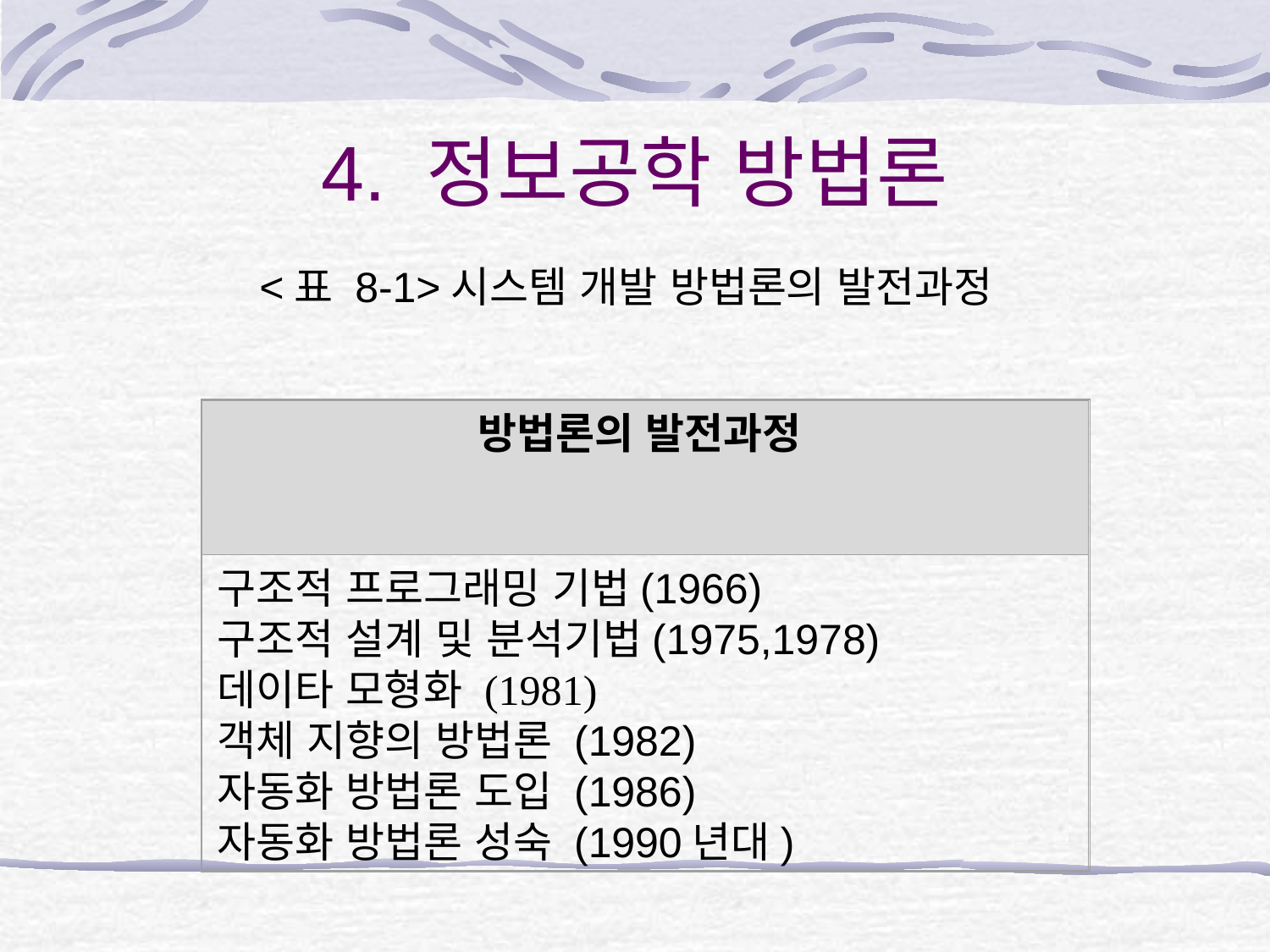

# 4. 정보공학 방법론
          <표 8-1>시스템 개발 방법론의 발전과정

방법론의 발전과정

구조적 프로그래밍 기법(1966)
구조적 설계 및 분석기법(1975,1978)
데이타 모형화 (1981)
객체 지향의 방법론 (1982)
자동화 방법론 도입 (1986)
자동화 방법론 성숙 (1990년대)